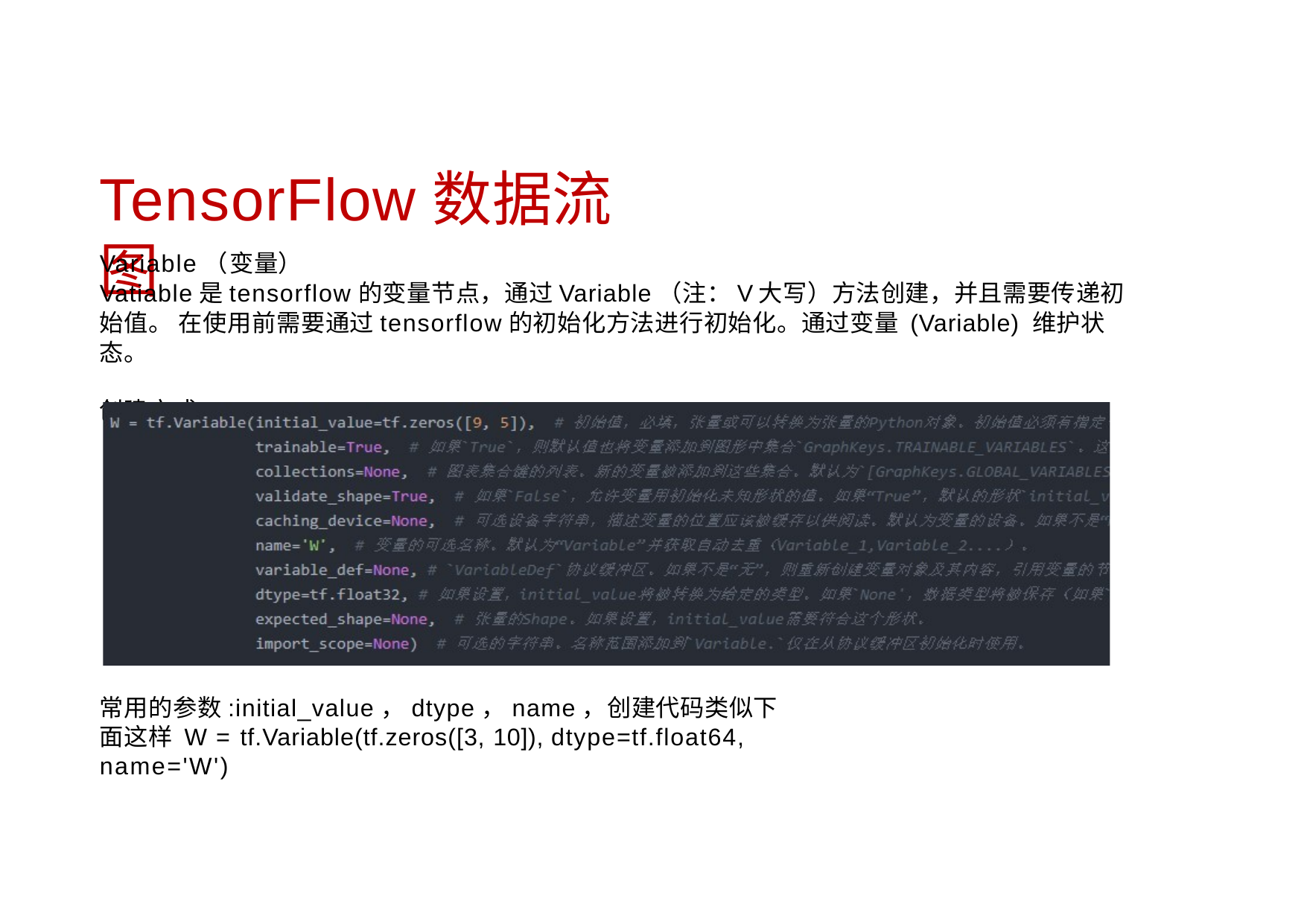

# TensorFlow数据流图
Variable（变量）
Vatiable是tensorflow的变量节点，通过Variable（注：V大写）方法创建，并且需要传递初始值。 在使用前需要通过tensorflow的初始化方法进行初始化。通过变量 (Variable) 维护状态。

创建方式

常用的参数:initial_value，dtype，name，创建代码类似下面这样 W = tf.Variable(tf.zeros([3, 10]), dtype=tf.float64, name='W')